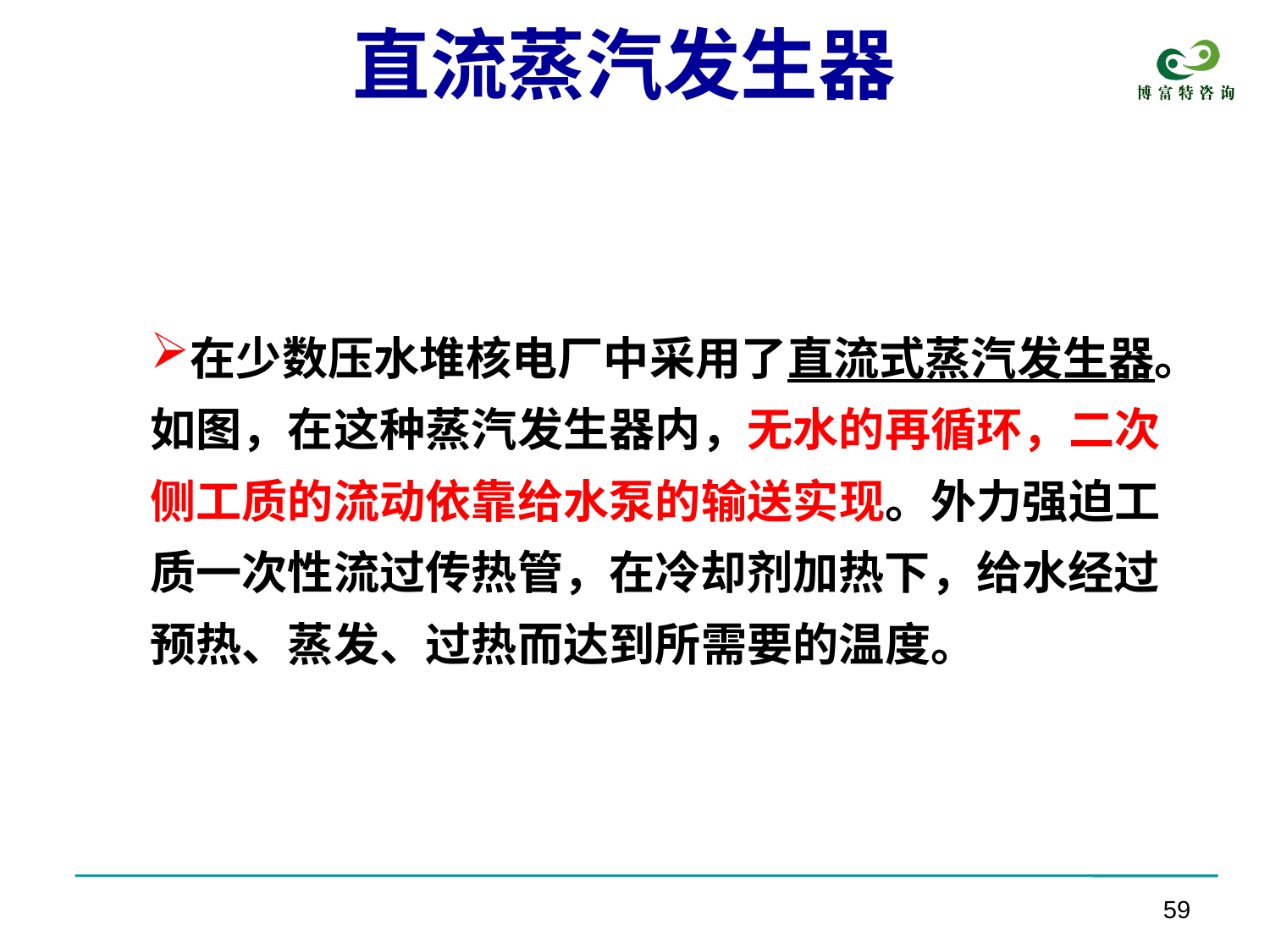

直流蒸汽发生器
在少数压水堆核电厂中采用了直流式蒸汽发生器。如图，在这种蒸汽发生器内，无水的再循环，二次侧工质的流动依靠给水泵的输送实现。外力强迫工质一次性流过传热管，在冷却剂加热下，给水经过预热、蒸发、过热而达到所需要的温度。